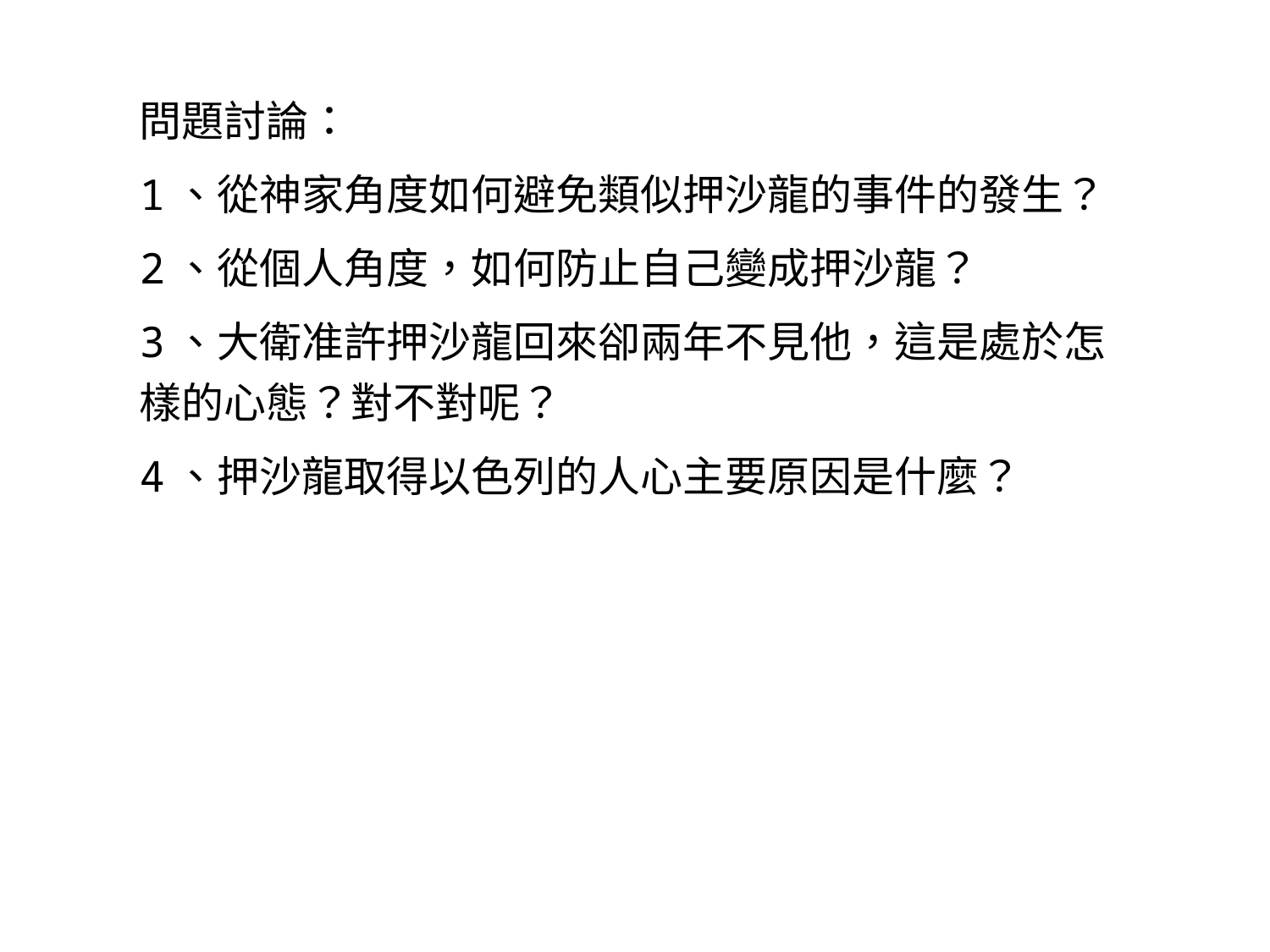

問題討論：
1、從神家角度如何避免類似押沙龍的事件的發生？
2、從個人角度，如何防止自己變成押沙龍？
3、大衛准許押沙龍回來卻兩年不見他，這是處於怎樣的心態？對不對呢？
4、押沙龍取得以色列的人心主要原因是什麼？